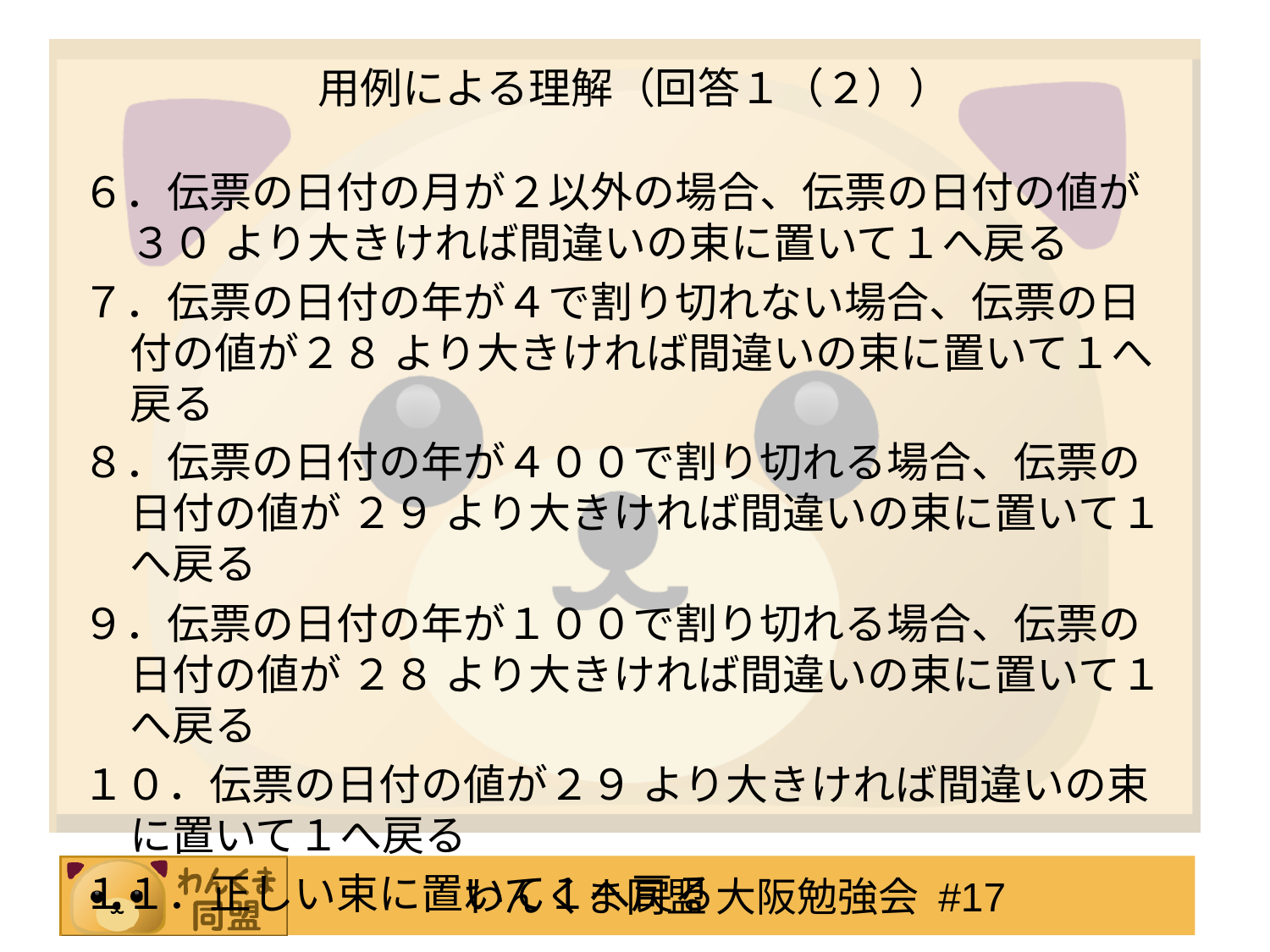

# 用例による理解（回答１（２））
６．伝票の日付の月が２以外の場合、伝票の日付の値が ３０ より大きければ間違いの束に置いて１へ戻る
７．伝票の日付の年が４で割り切れない場合、伝票の日付の値が２８ より大きければ間違いの束に置いて１へ戻る
８．伝票の日付の年が４００で割り切れる場合、伝票の日付の値が ２９ より大きければ間違いの束に置いて１へ戻る
９．伝票の日付の年が１００で割り切れる場合、伝票の日付の値が ２８ より大きければ間違いの束に置いて１へ戻る
１０．伝票の日付の値が２９ より大きければ間違いの束に置いて１へ戻る
１１．正しい束に置いて１へ戻る